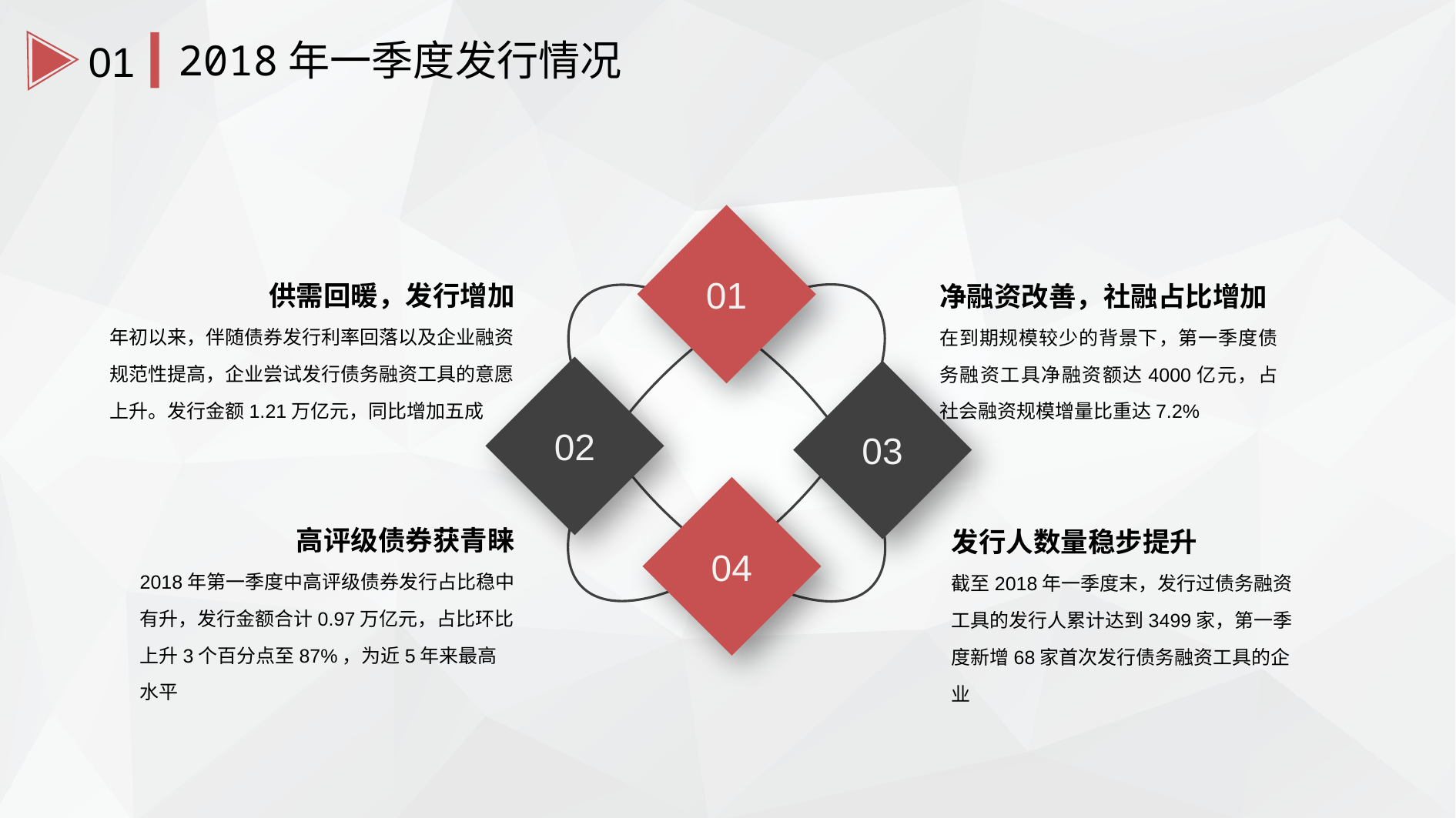

2018年一季度发行情况
01

01

供需回暖，发行增加
年初以来，伴随债券发行利率回落以及企业融资规范性提高，企业尝试发行债务融资工具的意愿上升。发行金额1.21万亿元，同比增加五成
净融资改善，社融占比增加
在到期规模较少的背景下，第一季度债务融资工具净融资额达4000亿元，占社会融资规模增量比重达7.2%
02
03
04
高评级债券获青睐
2018年第一季度中高评级债券发行占比稳中有升，发行金额合计0.97万亿元，占比环比上升3个百分点至87%，为近5年来最高水平
发行人数量稳步提升
截至2018年一季度末，发行过债务融资工具的发行人累计达到3499家，第一季度新增68家首次发行债务融资工具的企业